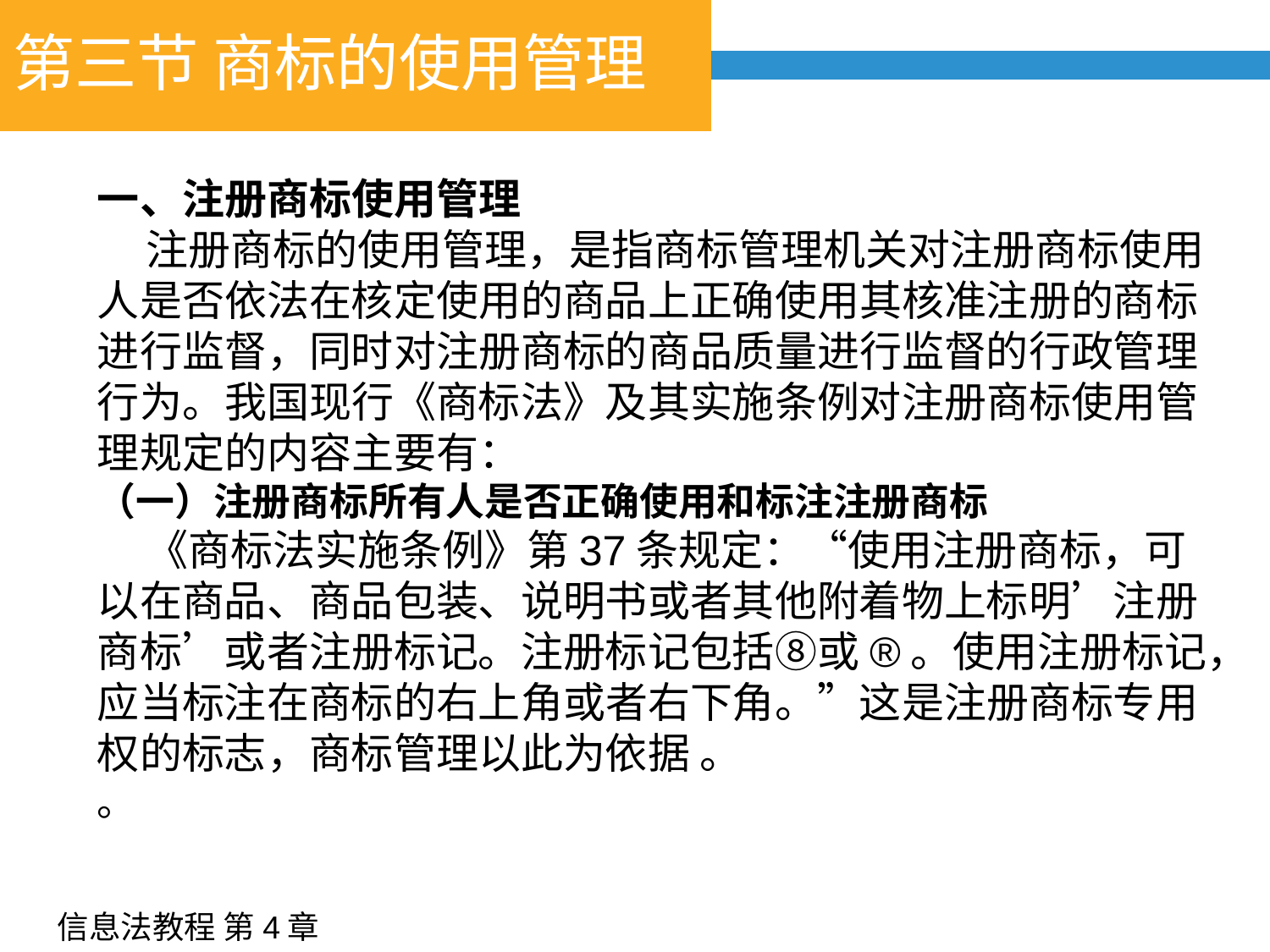

# 第三节 商标的使用管理
一、注册商标使用管理
    注册商标的使用管理，是指商标管理机关对注册商标使用人是否依法在核定使用的商品上正确使用其核准注册的商标进行监督，同时对注册商标的商品质量进行监督的行政管理行为。我国现行《商标法》及其实施条例对注册商标使用管理规定的内容主要有：
（一）注册商标所有人是否正确使用和标注注册商标
    《商标法实施条例》第37条规定：“使用注册商标，可以在商品、商品包装、说明书或者其他附着物上标明’注册商标’或者注册标记。注册标记包括⑧或®。使用注册标记，应当标注在商标的右上角或者右下角。”这是注册商标专用权的标志，商标管理以此为依据 。
。
信息法教程 第4章